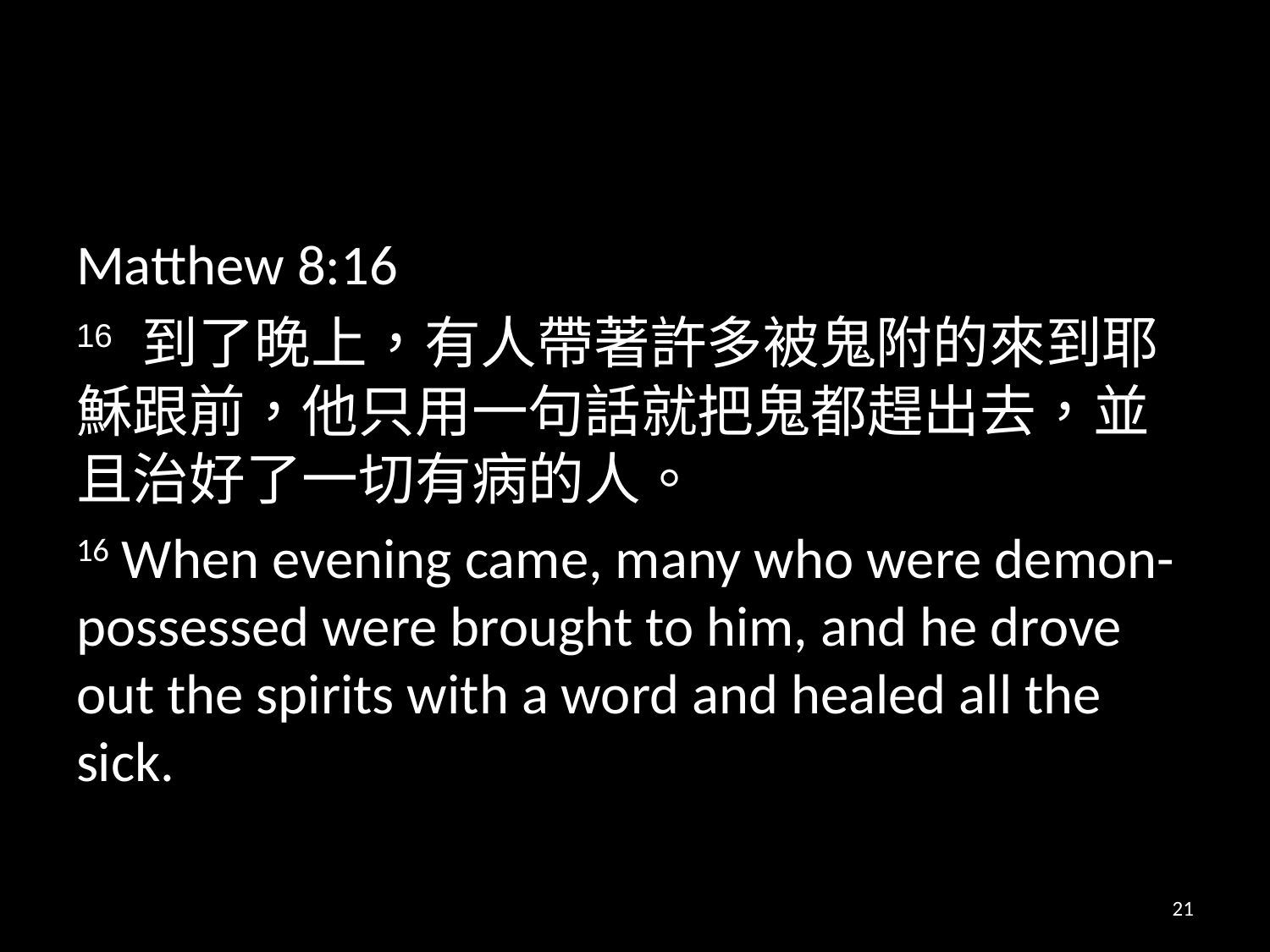

#
Matthew 8:16
16 到了晚上，有人帶著許多被鬼附的來到耶穌跟前，他只用一句話就把鬼都趕出去，並且治好了一切有病的人。
16 When evening came, many who were demon-possessed were brought to him, and he drove out the spirits with a word and healed all the sick.

21